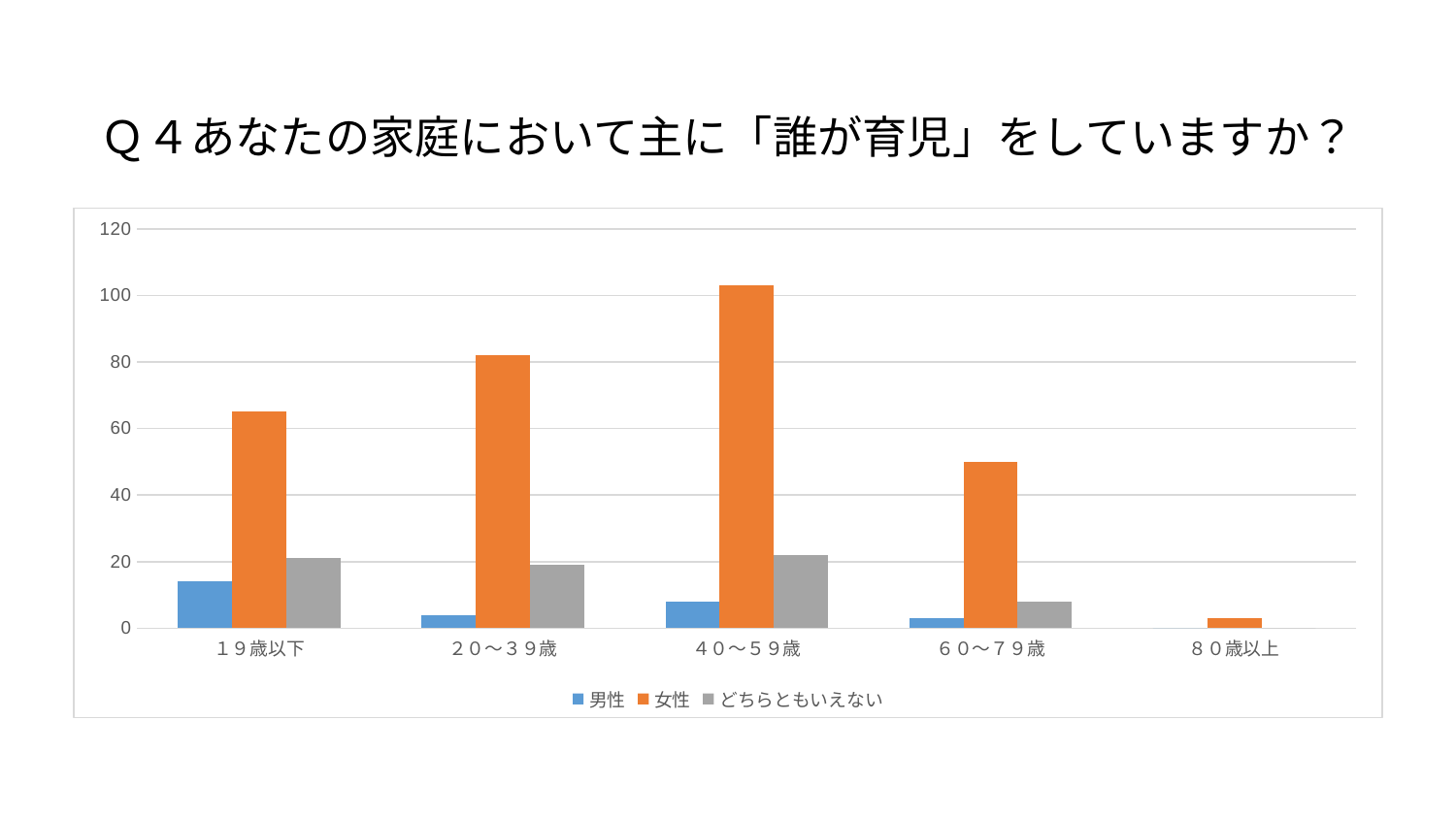

# Ｑ４あなたの家庭において主に「誰が育児」をしていますか？

### Chart

| Category | 男性 | 女性 | どちらともいえない |
|---|---|---|---|
| １９歳以下 | 14.0 | 65.0 | 21.0 |
| ２０～３９歳 | 4.0 | 82.0 | 19.0 |
| ４０～５９歳 | 8.0 | 103.0 | 22.0 |
| ６０～７９歳 | 3.0 | 50.0 | 8.0 |
| ８０歳以上 | 0.0 | 3.0 | 0.0 |